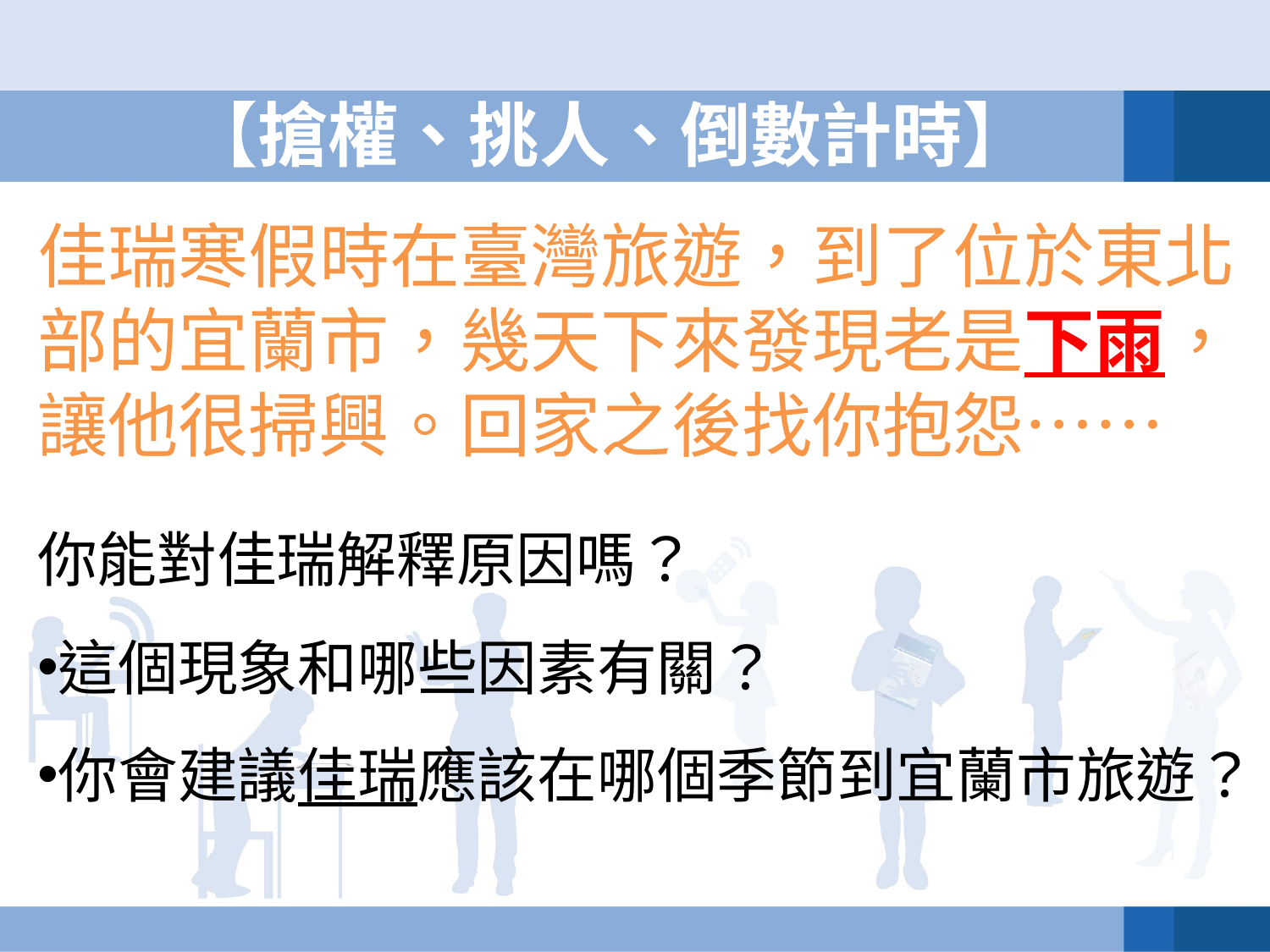

# 【搶權、挑人、倒數計時】
佳瑞寒假時在臺灣旅遊，到了位於東北部的宜蘭市，幾天下來發現老是下雨，讓他很掃興。回家之後找你抱怨……
你能對佳瑞解釋原因嗎？
這個現象和哪些因素有關？
你會建議佳瑞應該在哪個季節到宜蘭市旅遊？